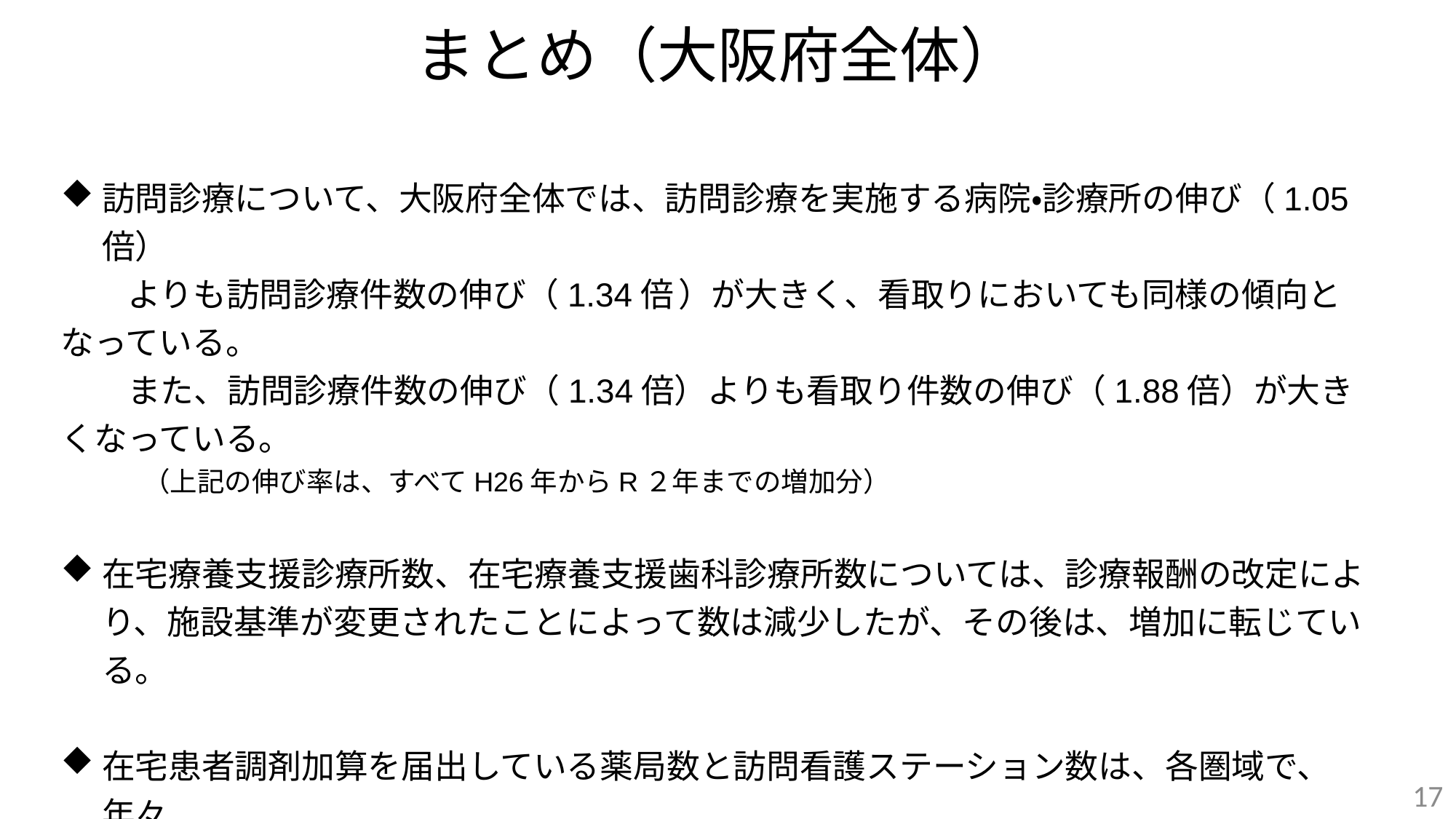

# まとめ（大阪府全体）
訪問診療について、大阪府全体では、訪問診療を実施する病院・診療所の伸び（1.05倍）
　　よりも訪問診療件数の伸び（1.34倍 ）が大きく、看取りにおいても同様の傾向となっている。
　　また、訪問診療件数の伸び（1.34倍）よりも看取り件数の伸び（1.88倍）が大きくなっている。
　　　（上記の伸び率は、すべてH26年からR２年までの増加分）

在宅療養支援診療所数、在宅療養支援歯科診療所数については、診療報酬の改定により、施設基準が変更されたことによって数は減少したが、その後は、増加に転じている。

在宅患者調剤加算を届出している薬局数と訪問看護ステーション数は、各圏域で、年々
　　増加している。

17